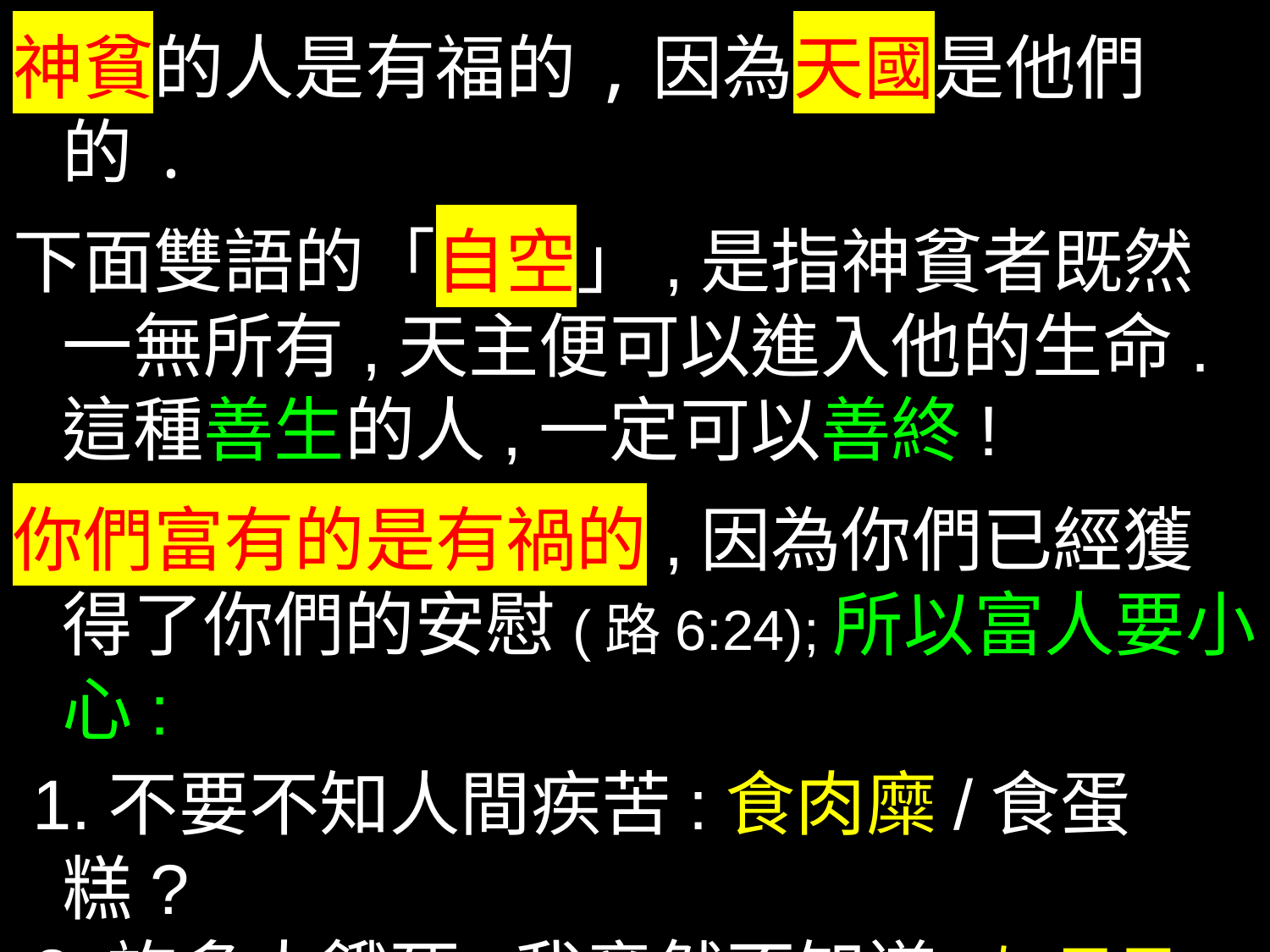

神貧的人是有福的,因為天國是他們的.
下面雙語的「自空」,是指神貧者既然一無所有,天主便可以進入他的生命.這種善生的人,一定可以善終!
你們富有的是有禍的,因為你們已經獲得了你們的安慰(路6:24);所以富人要小心:
 1.不要不知人間疾苦:食肉糜/食蛋糕?
 2.許多人餓死,我竟然不知道;如果早知?
 3.錢如毒品,不能滿足人心(越濃+越密)
 4.人為財死,鳥為食亡(錢夠多,易貪腐)